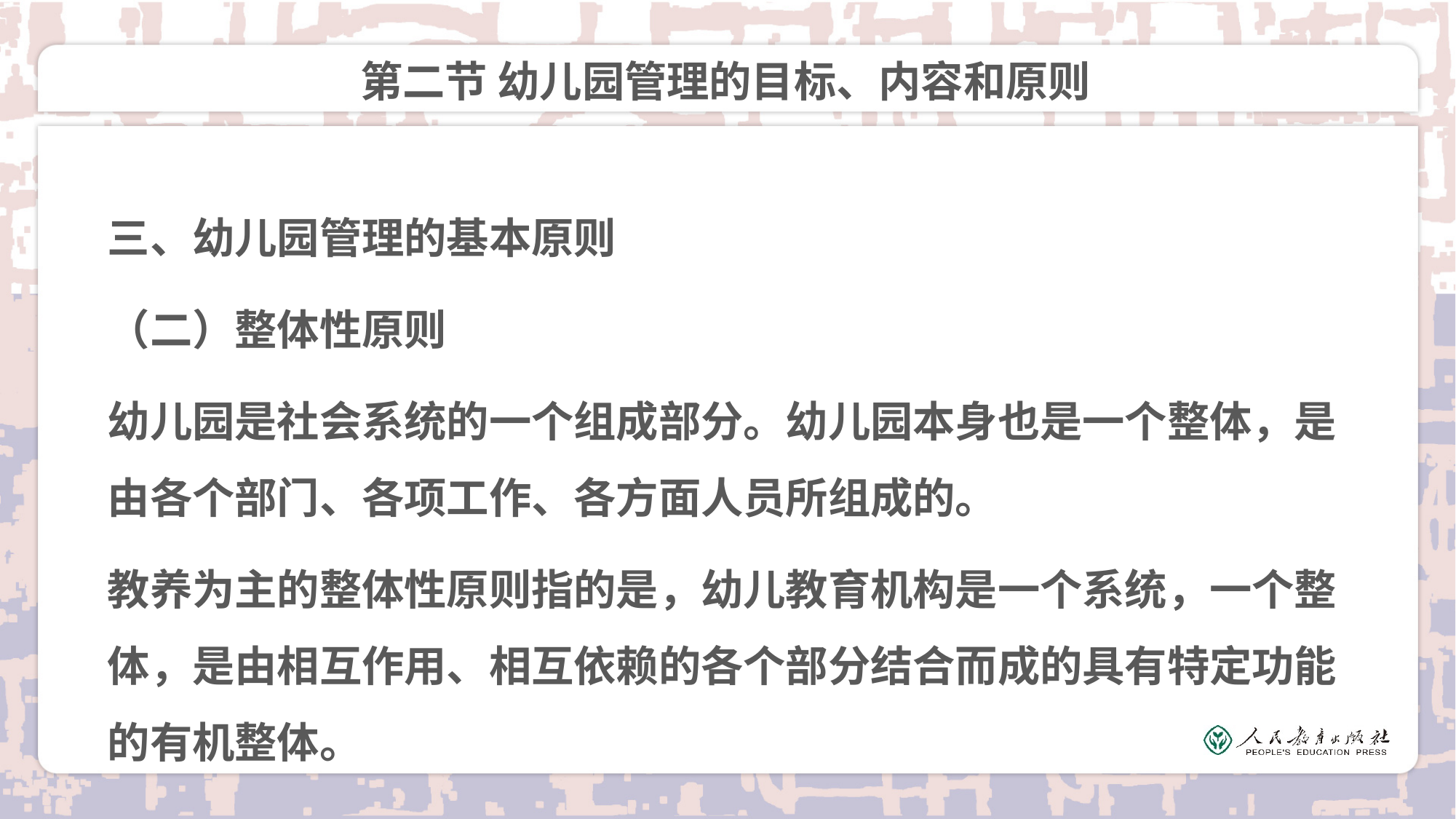

# 第二节 幼儿园管理的目标、内容和原则
三、幼儿园管理的基本原则
（二）整体性原则
幼儿园是社会系统的一个组成部分。幼儿园本身也是一个整体，是由各个部门、各项工作、各方面人员所组成的。
教养为主的整体性原则指的是，幼儿教育机构是一个系统，一个整体，是由相互作用、相互依赖的各个部分结合而成的具有特定功能的有机整体。